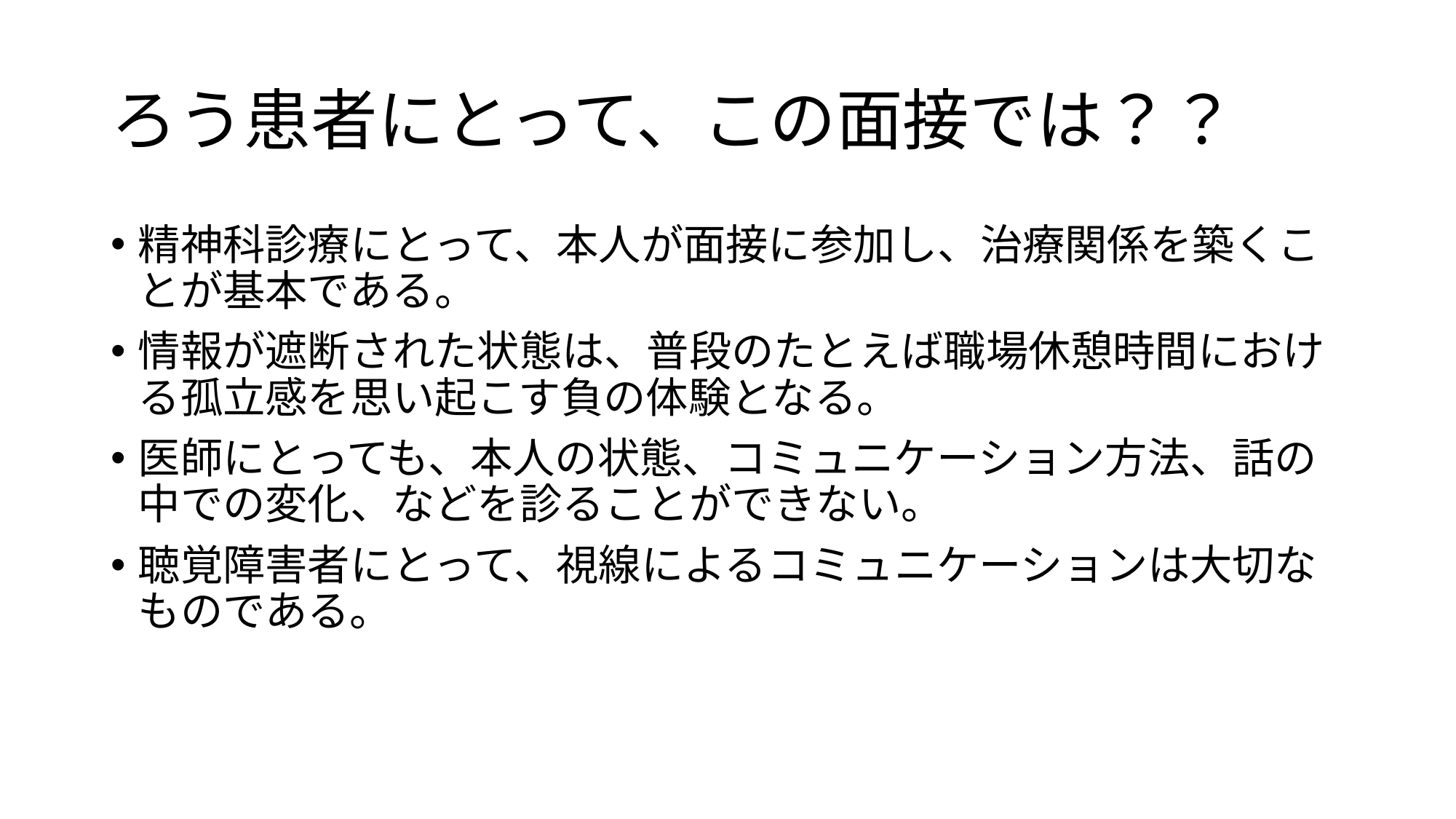

# ろう患者にとって、この面接では？？
精神科診療にとって、本人が面接に参加し、治療関係を築くことが基本である。
情報が遮断された状態は、普段のたとえば職場休憩時間における孤立感を思い起こす負の体験となる。
医師にとっても、本人の状態、コミュニケーション方法、話の中での変化、などを診ることができない。
聴覚障害者にとって、視線によるコミュニケーションは大切なものである。